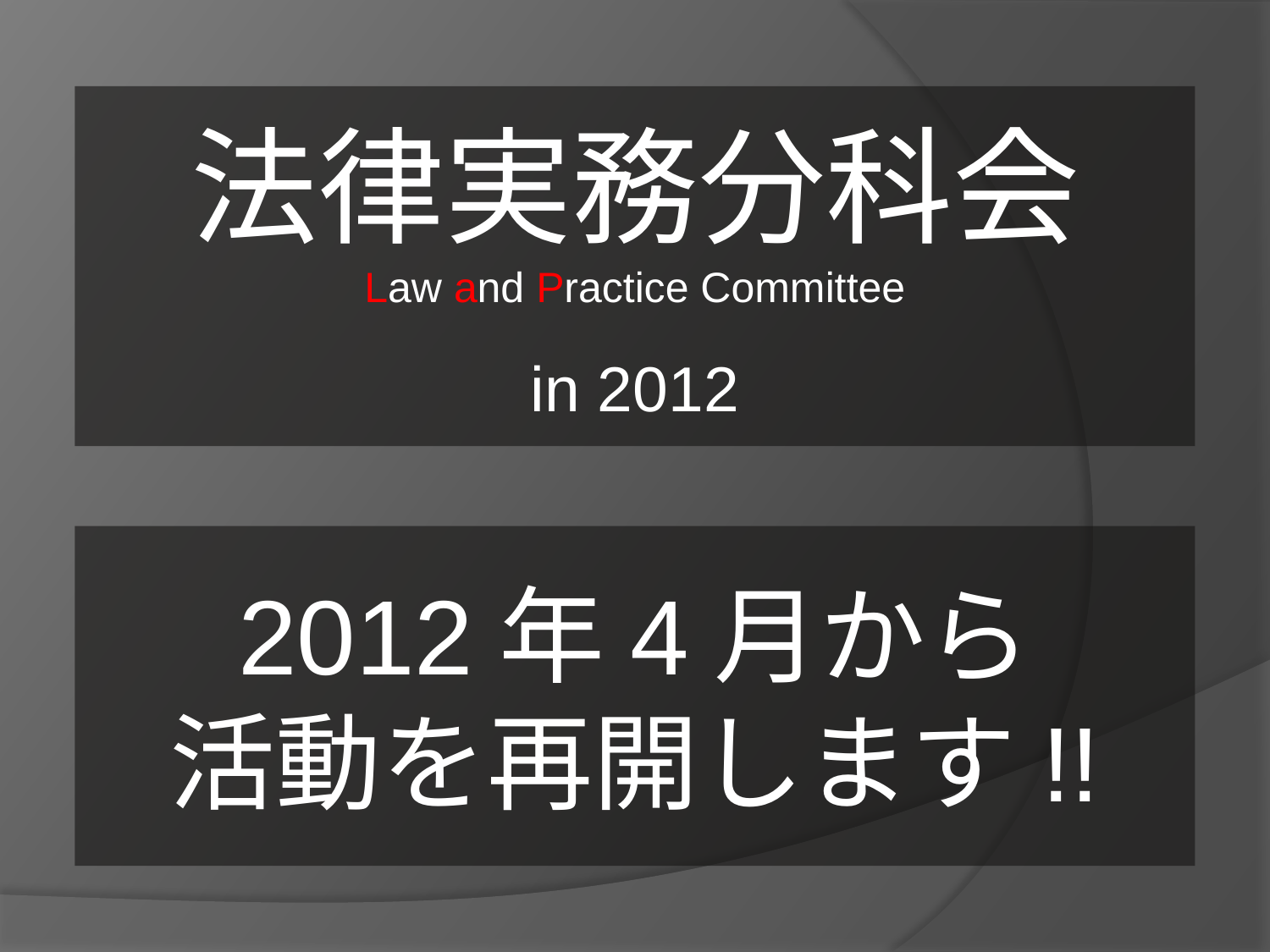

法律実務分科会
Law and Practice Committee

in 2012
2012年4月から
活動を再開します!!